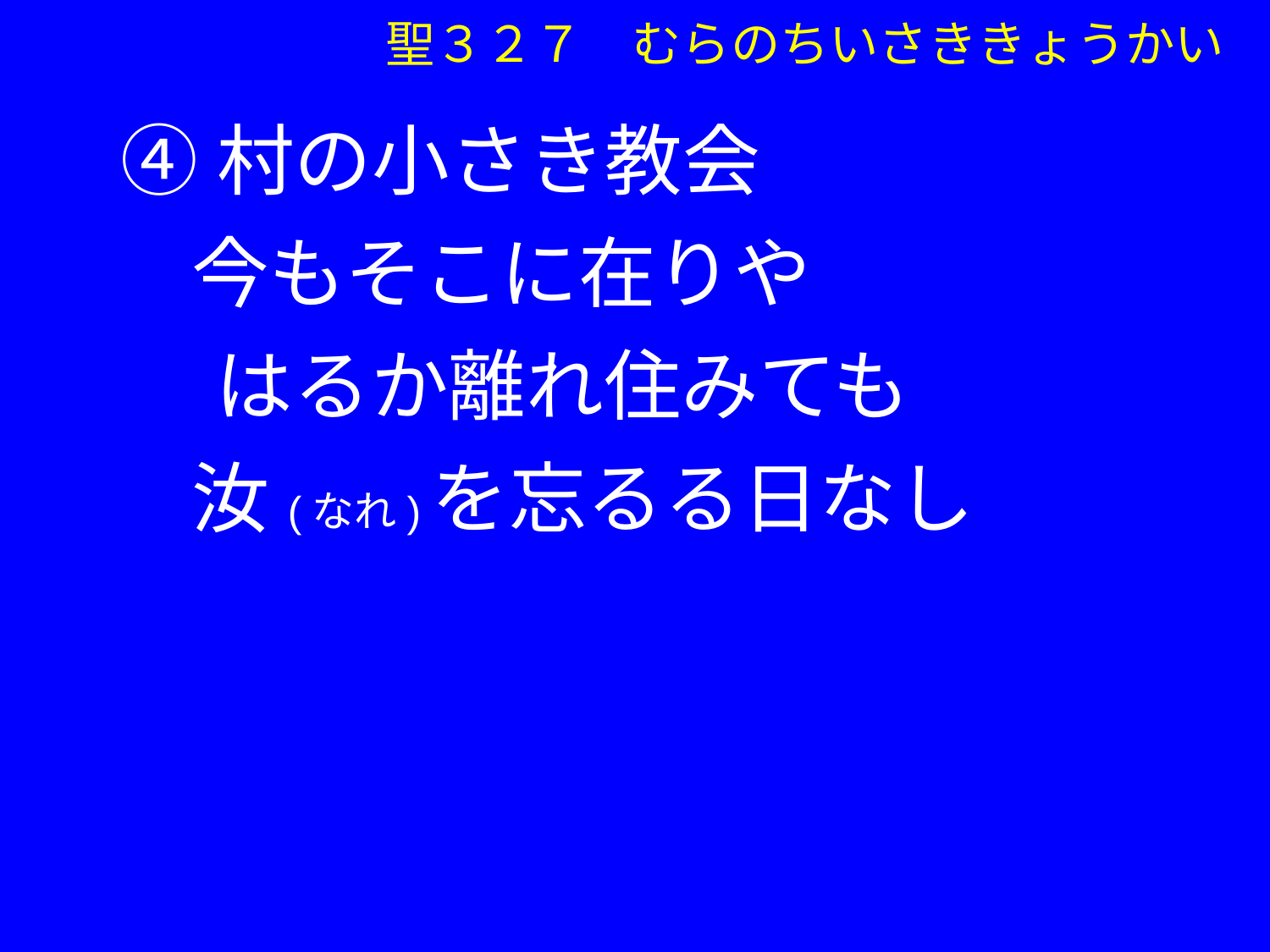

④村の小さき教会
    今もそこに在りや
　  はるか離れ住みても
    汝(なれ)を忘るる日なし

聖３２７　むらのちいさききょうかい